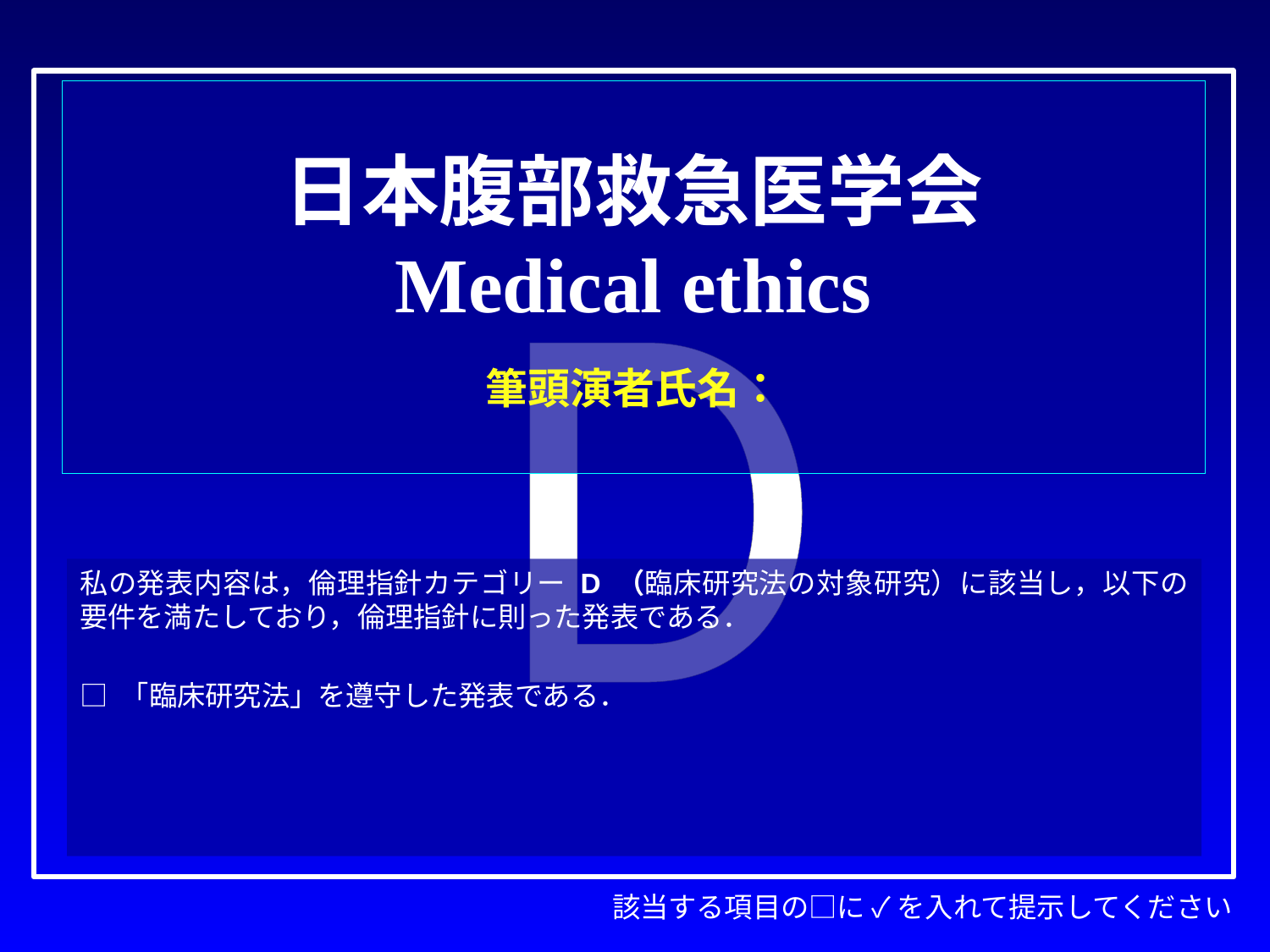

# 日本腹部救急医学会 Medical ethics 　 筆頭演者氏名：
D
私の発表内容は，倫理指針カテゴリー D （臨床研究法の対象研究）に該当し，以下の要件を満たしており，倫理指針に則った発表である．

□ 「臨床研究法」を遵守した発表である．
該当する項目の□に ✓ を入れて提示してください